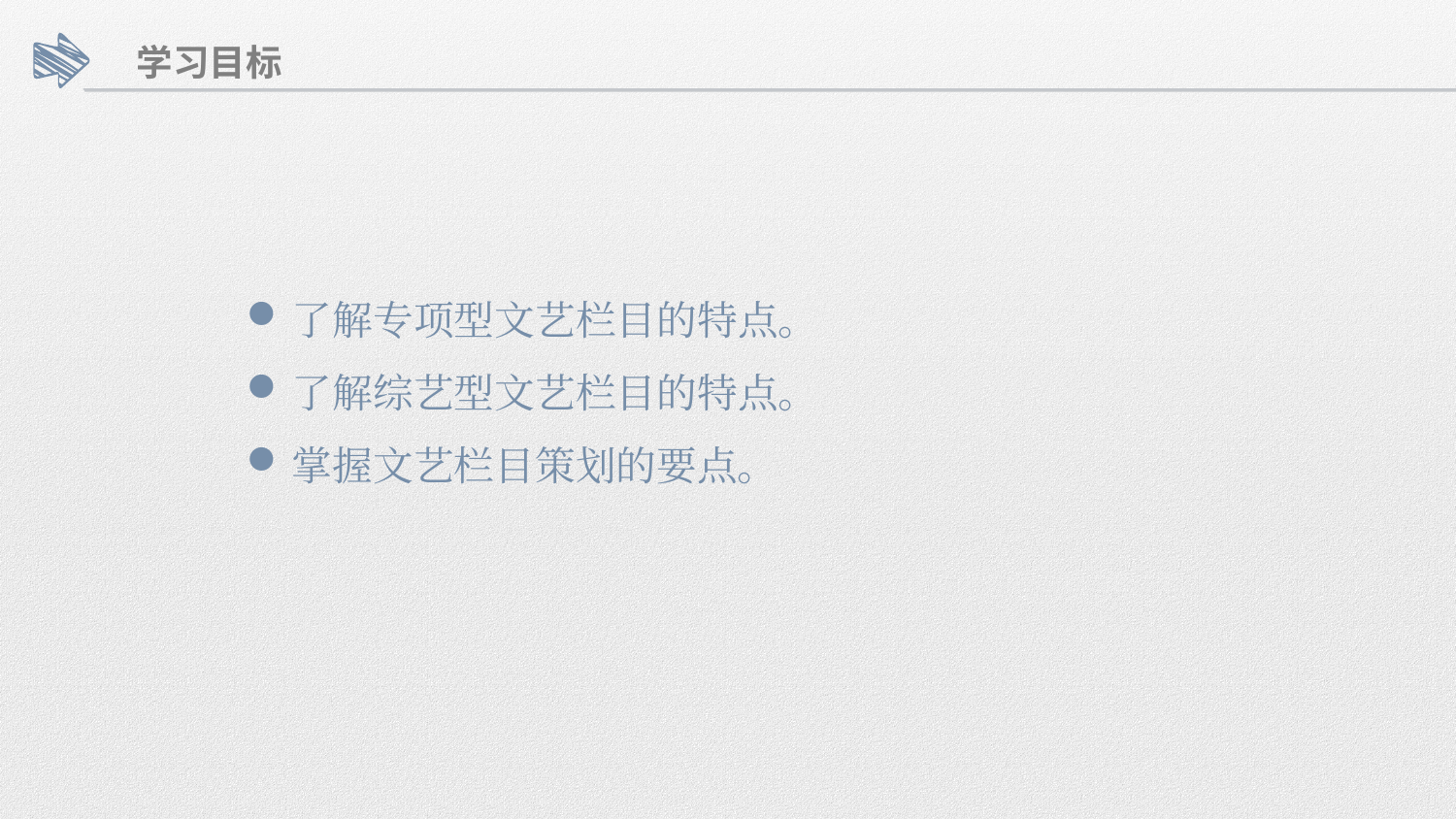

学习目标
了解专项型文艺栏目的特点。
了解综艺型文艺栏目的特点。
掌握文艺栏目策划的要点。